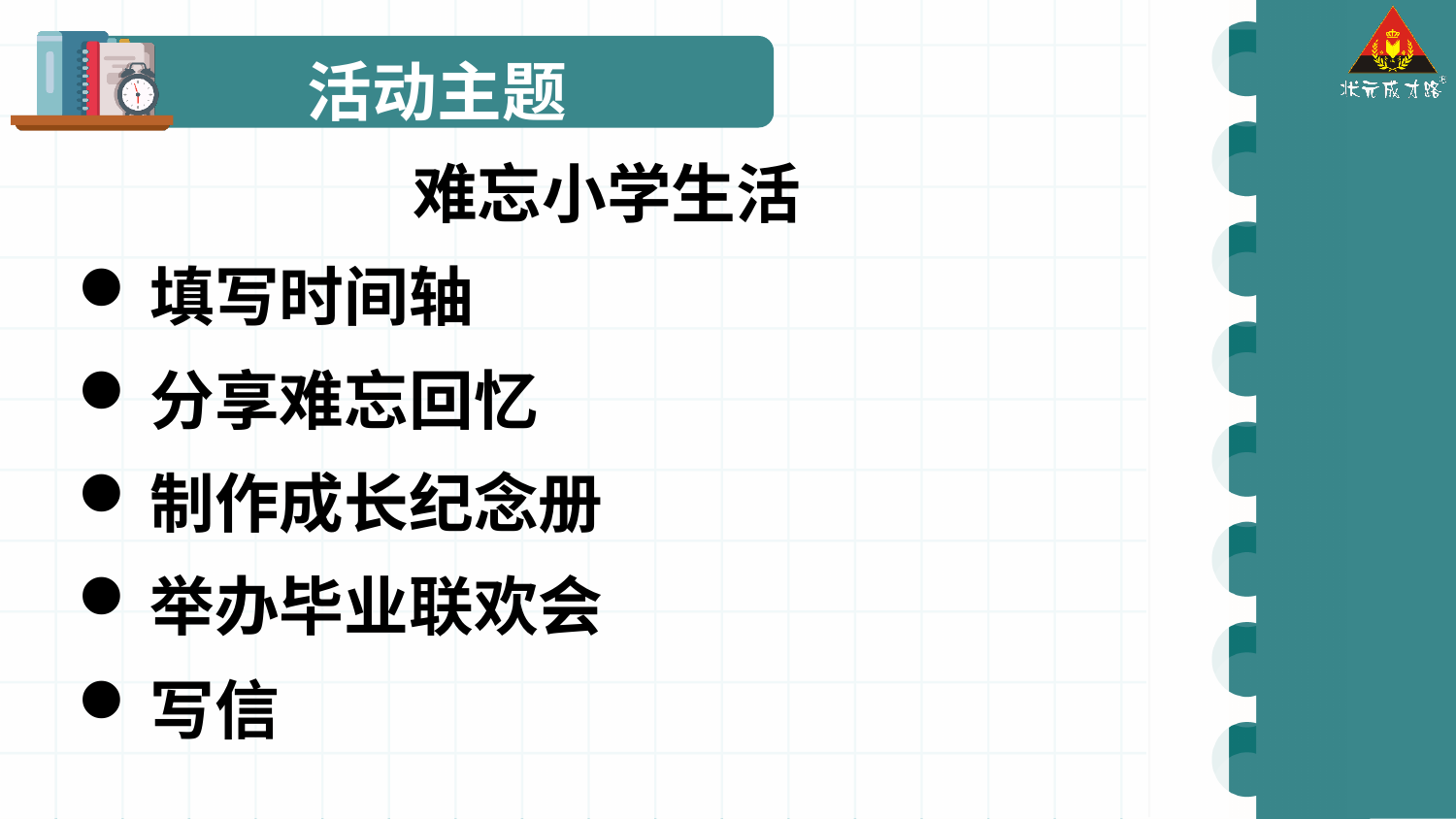

活动主题

难忘小学生活
填写时间轴
分享难忘回忆
制作成长纪念册
举办毕业联欢会
写信